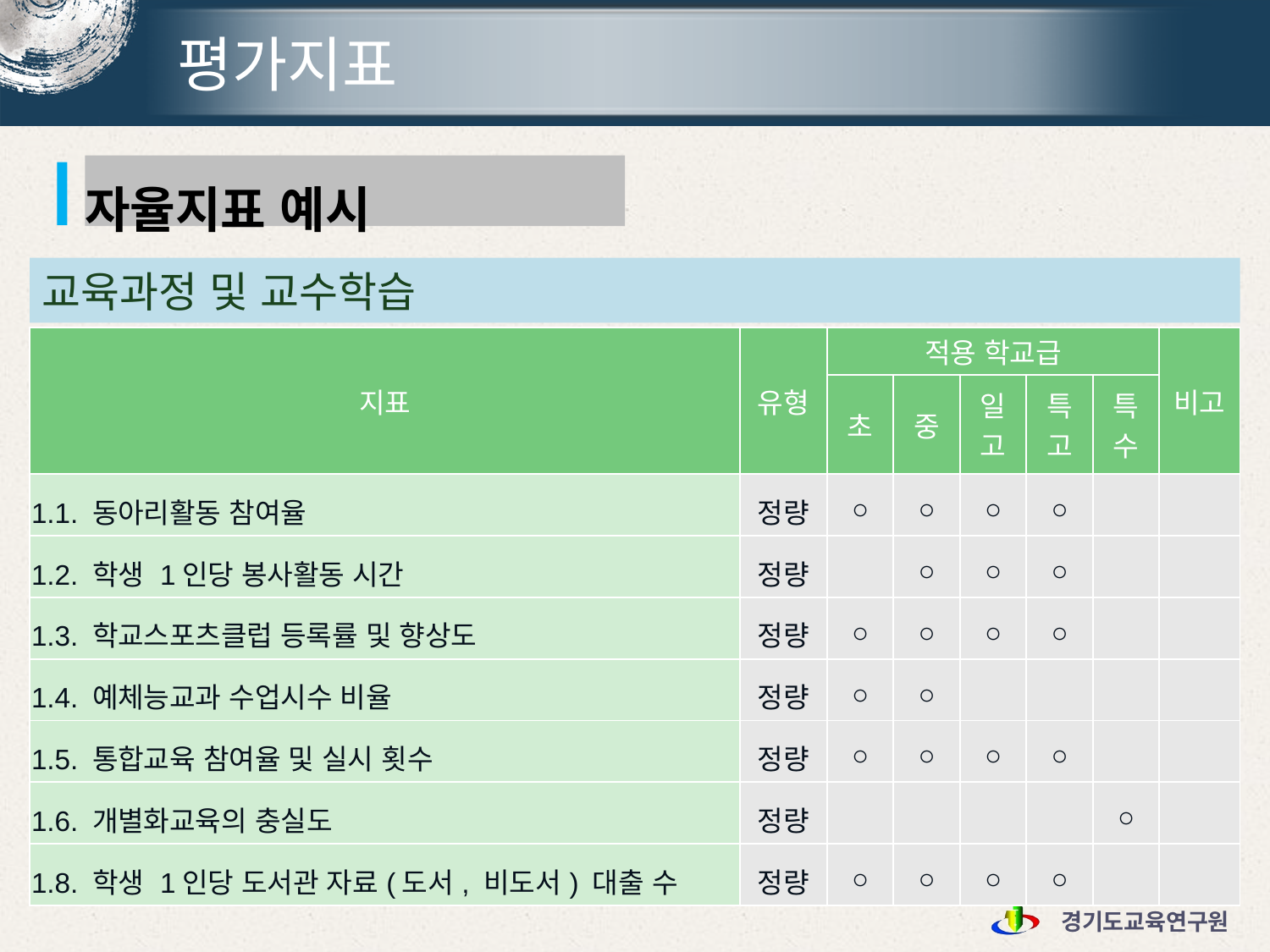

# 평가지표
자율지표 예시

교육과정 및 교수학습
| 지표 | 유형 | 적용 학교급 |  |  |  |  | 비고 |
| --- | --- | --- | --- | --- | --- | --- | --- |
|  |  | 초 | 중 | 일 고 | 특 고 | 특 수 |  |
| 1.1. 동아리활동 참여율 | 정량 | ○ | ○ | ○ | ○ |  |  |
| 1.2. 학생 1인당 봉사활동 시간 | 정량 |  | ○ | ○ | ○ |  |  |
| 1.3. 학교스포츠클럽 등록률 및 향상도 | 정량 | ○ | ○ | ○ | ○ |  |  |
| 1.4. 예체능교과 수업시수 비율 | 정량 | ○ | ○ |  |  |  |  |
| 1.5. 통합교육 참여율 및 실시 횟수 | 정량 | ○ | ○ | ○ | ○ |  |  |
| 1.6. 개별화교육의 충실도 | 정량 |  |  |  |  | ○ |  |
| 1.8. 학생 1인당 도서관 자료(도서, 비도서) 대출 수 | 정량 | ○ | ○ | ○ | ○ |  |  |